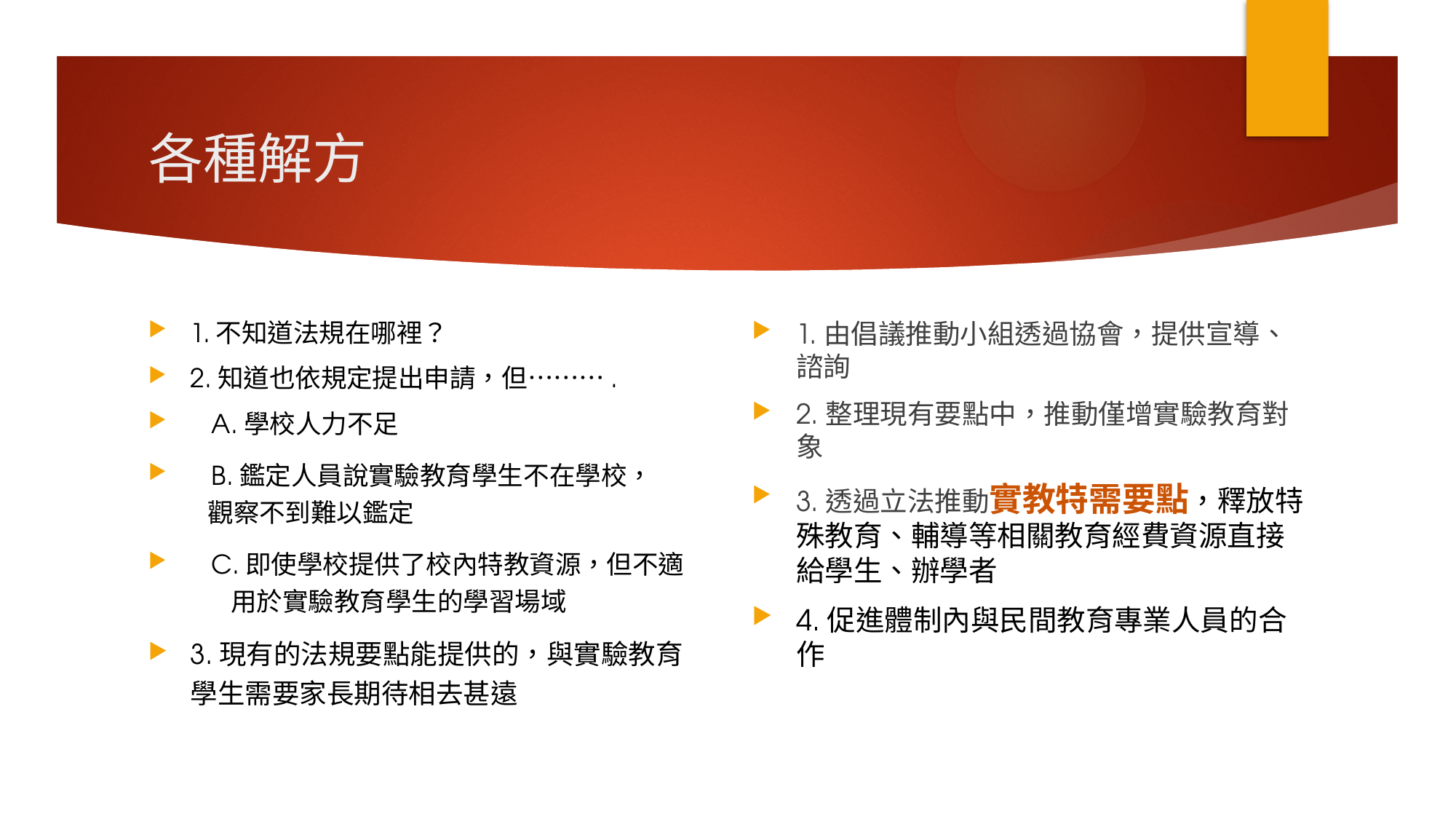

# 各種解方
1.不知道法規在哪裡？
2.知道也依規定提出申請，但……….
   A.學校人力不足
   B.鑑定人員說實驗教育學生不在學校，
   觀察不到難以鑑定
   C.即使學校提供了校內特教資源，但不適
       用於實驗教育學生的學習場域
3.現有的法規要點能提供的，與實驗教育學生需要家長期待相去甚遠
1.由倡議推動小組透過協會，提供宣導、諮詢
2.整理現有要點中，推動僅增實驗教育對象
3.透過立法推動實教特需要點，釋放特殊教育、輔導等相關教育經費資源直接給學生、辦學者
4.促進體制內與民間教育專業人員的合作